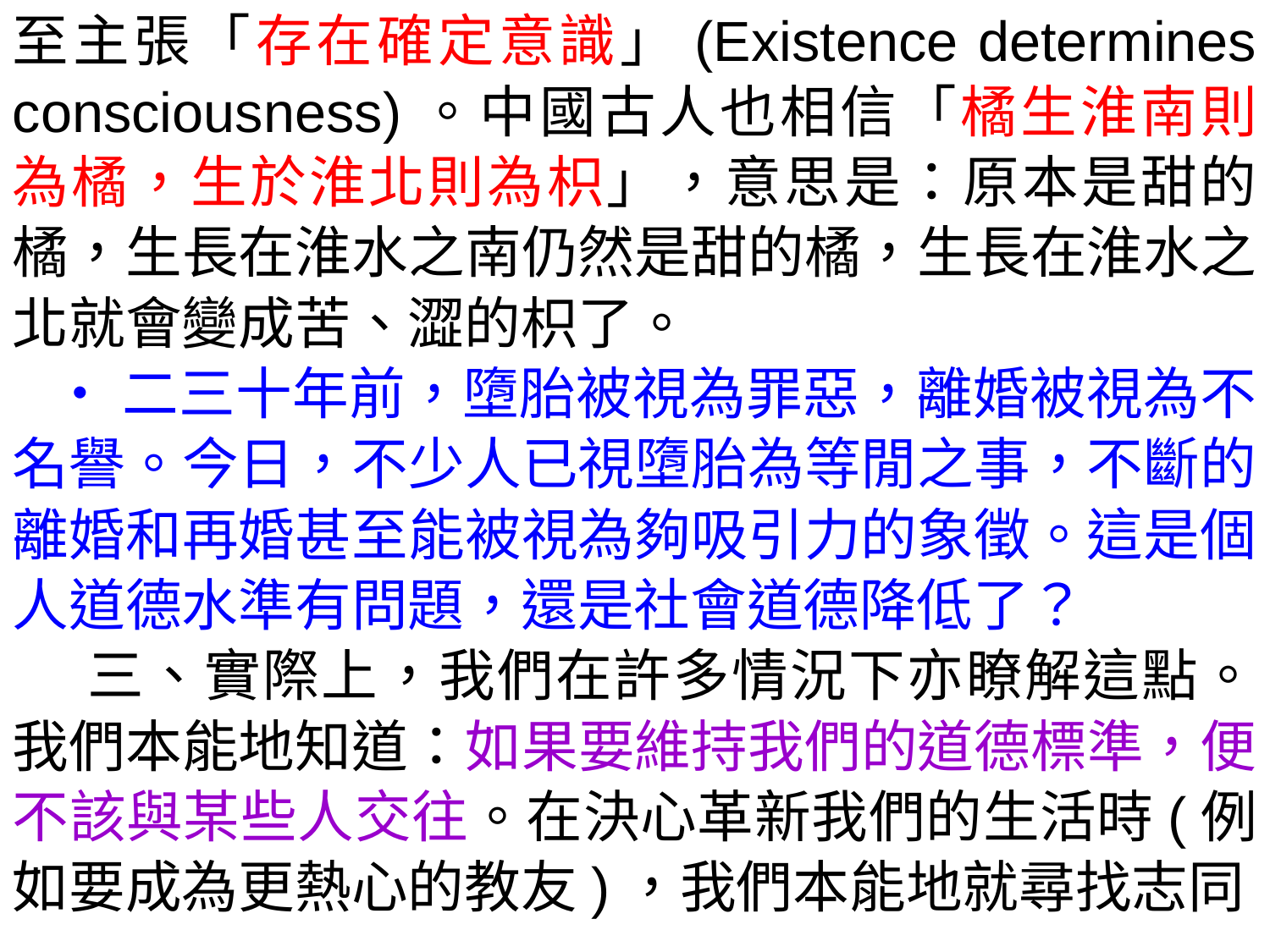

至主張「存在確定意識」(Existence determines consciousness)。中國古人也相信「橘生淮南則為橘，生於淮北則為枳」，意思是：原本是甜的橘，生長在淮水之南仍然是甜的橘，生長在淮水之北就會變成苦、澀的枳了。
   ‧二三十年前，墮胎被視為罪惡，離婚被視為不名譽。今日，不少人已視墮胎為等閒之事，不斷的離婚和再婚甚至能被視為夠吸引力的象徵。這是個人道德水準有問題，還是社會道德降低了？
    三、實際上，我們在許多情況下亦瞭解這點。我們本能地知道：如果要維持我們的道德標準，便不該與某些人交往。在決心革新我們的生活時(例如要成為更熱心的教友)，我們本能地就尋找志同